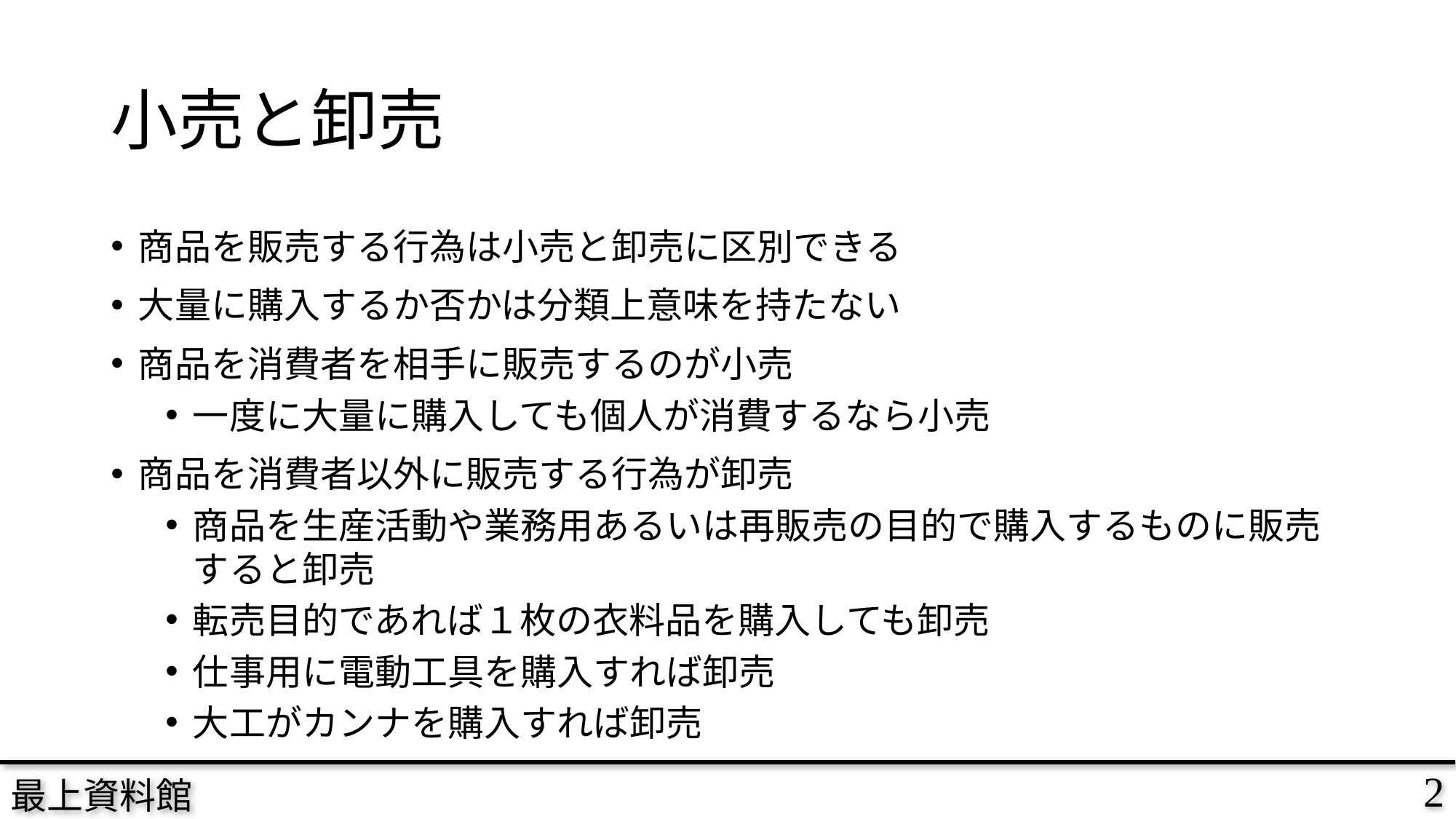

# 小売と卸売
商品を販売する行為は小売と卸売に区別できる
大量に購入するか否かは分類上意味を持たない
商品を消費者を相手に販売するのが小売
一度に大量に購入しても個人が消費するなら小売
商品を消費者以外に販売する行為が卸売
商品を生産活動や業務用あるいは再販売の目的で購入するものに販売すると卸売
転売目的であれば１枚の衣料品を購入しても卸売
仕事用に電動工具を購入すれば卸売
大工がカンナを購入すれば卸売